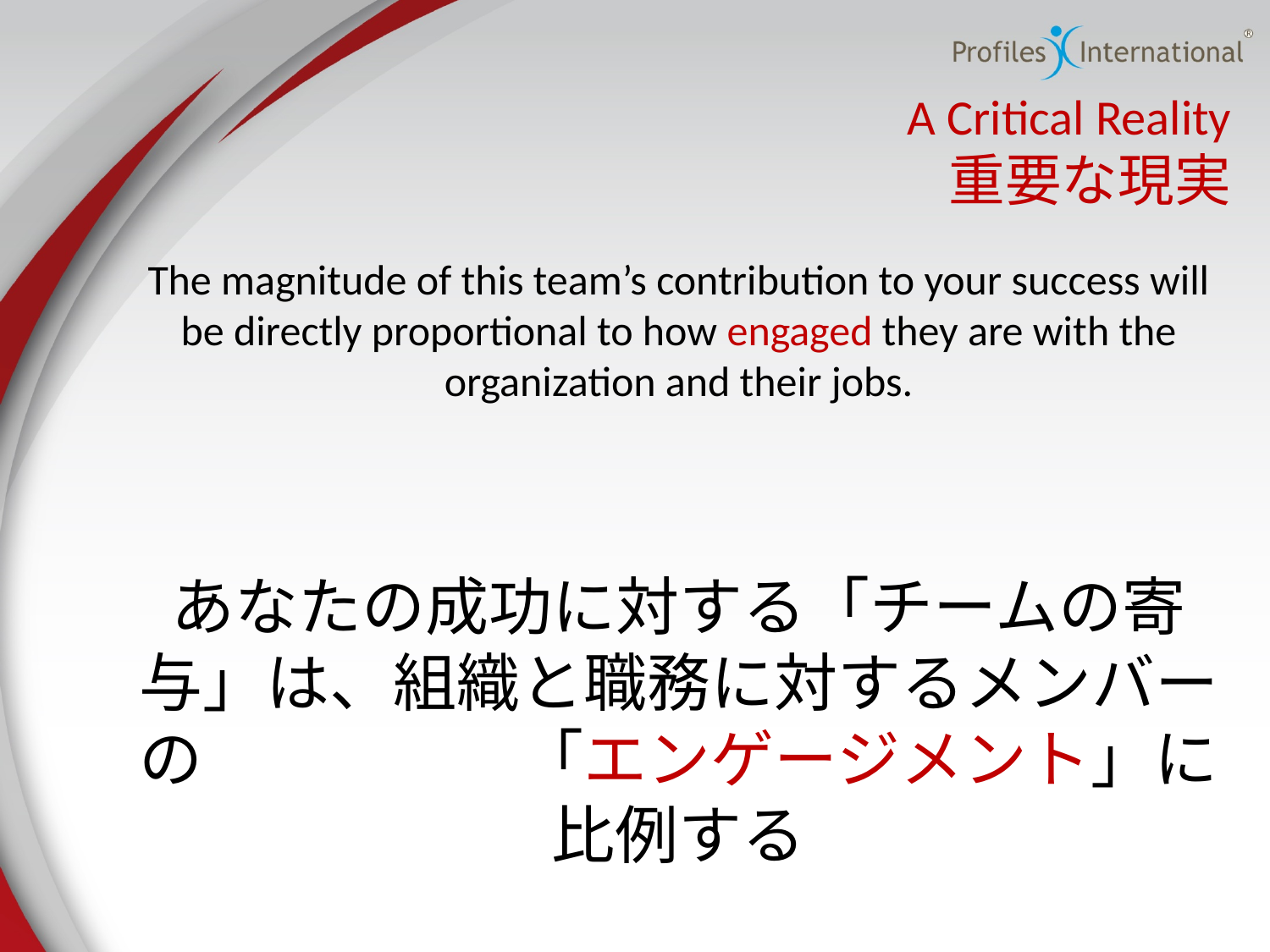

# A Critical Reality 重要な現実
The magnitude of this team’s contribution to your success will be directly proportional to how engaged they are with the organization and their jobs.
　　　　　　　　　　　　　　　　　　　　　　　　　　　　　　　　　　　　　　　　　　　　　　　　
あなたの成功に対する「チームの寄与」は、組織と職務に対するメンバーの　　　　　「エンゲージメント」に比例する